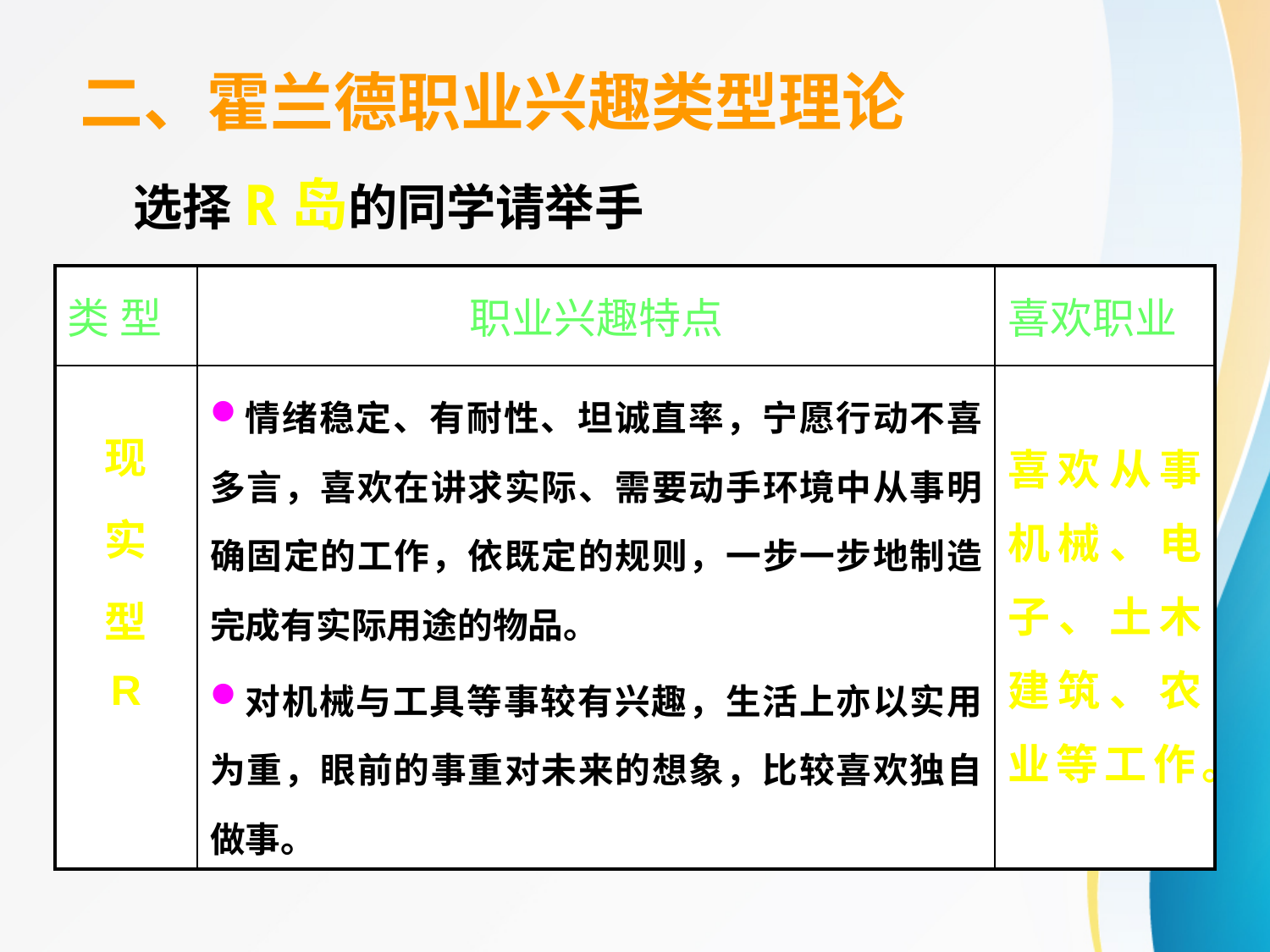

二、霍兰德职业兴趣类型理论
选择R岛的同学请举手
| 类 型 | 职业兴趣特点 | 喜欢职业 |
| --- | --- | --- |
| 现 实 型 R | 情绪稳定、有耐性、坦诚直率，宁愿行动不喜多言，喜欢在讲求实际、需要动手环境中从事明确固定的工作，依既定的规则，一步一步地制造完成有实际用途的物品。 对机械与工具等事较有兴趣，生活上亦以实用为重，眼前的事重对未来的想象，比较喜欢独自做事。 | 喜欢从事机械、电子、土木建筑、农业等工作。 |